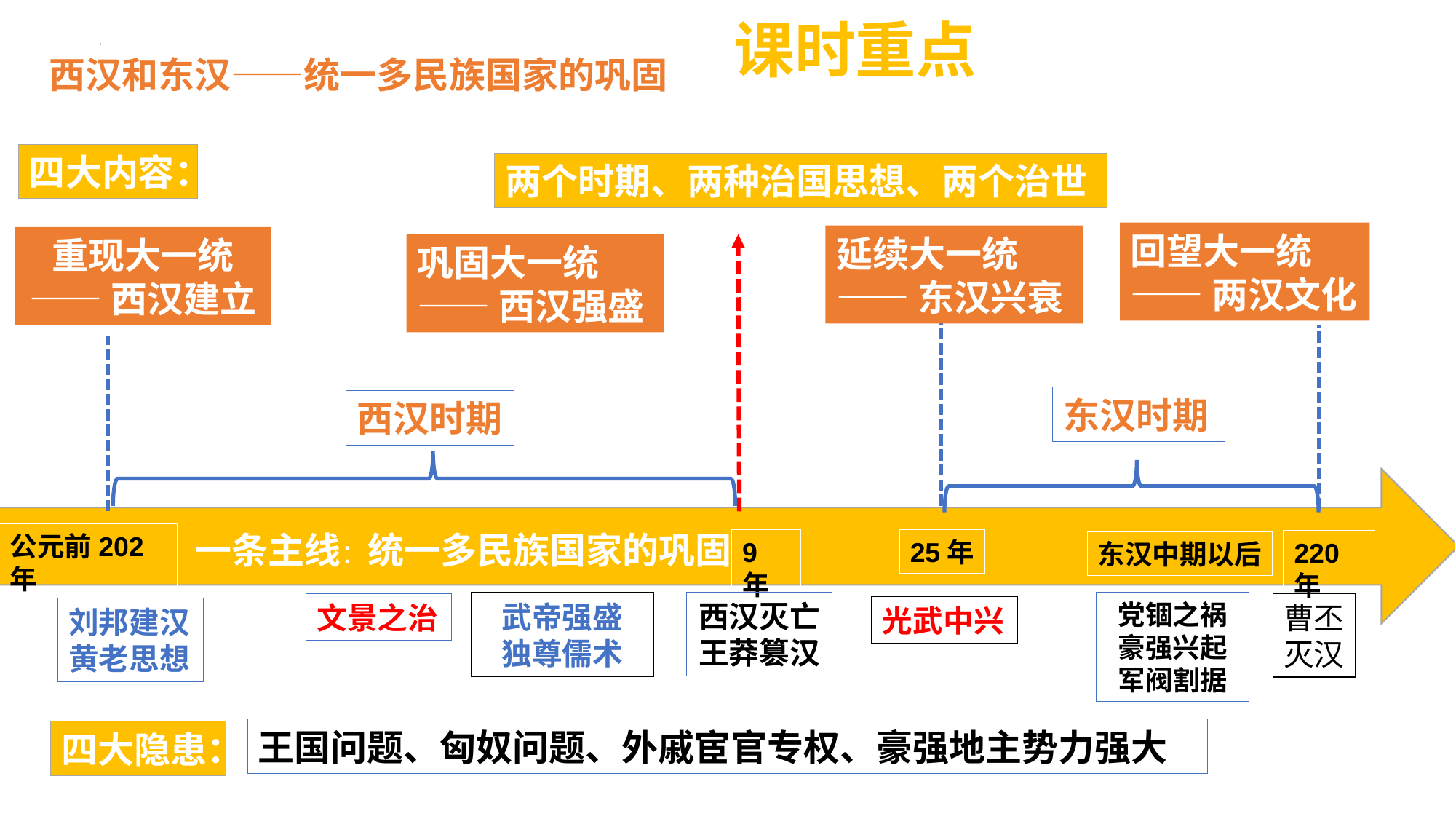

课时重点
 西汉和东汉——统一多民族国家的巩固
四大内容：
两个时期、两种治国思想、两个治世

回望大一统
——两汉文化
延续大一统
——东汉兴衰
重现大一统
——西汉建立
巩固大一统
——西汉强盛

东汉时期
西汉时期

 一条主线：统一多民族国家的巩固
公元前202年
9年
25年
220年
东汉中期以后
西汉灭亡
王莽篡汉
党锢之祸
豪强兴起
军阀割据
武帝强盛
独尊儒术
文景之治
曹丕
灭汉
光武中兴
刘邦建汉黄老思想
王国问题、匈奴问题、外戚宦官专权、豪强地主势力强大
四大隐患：